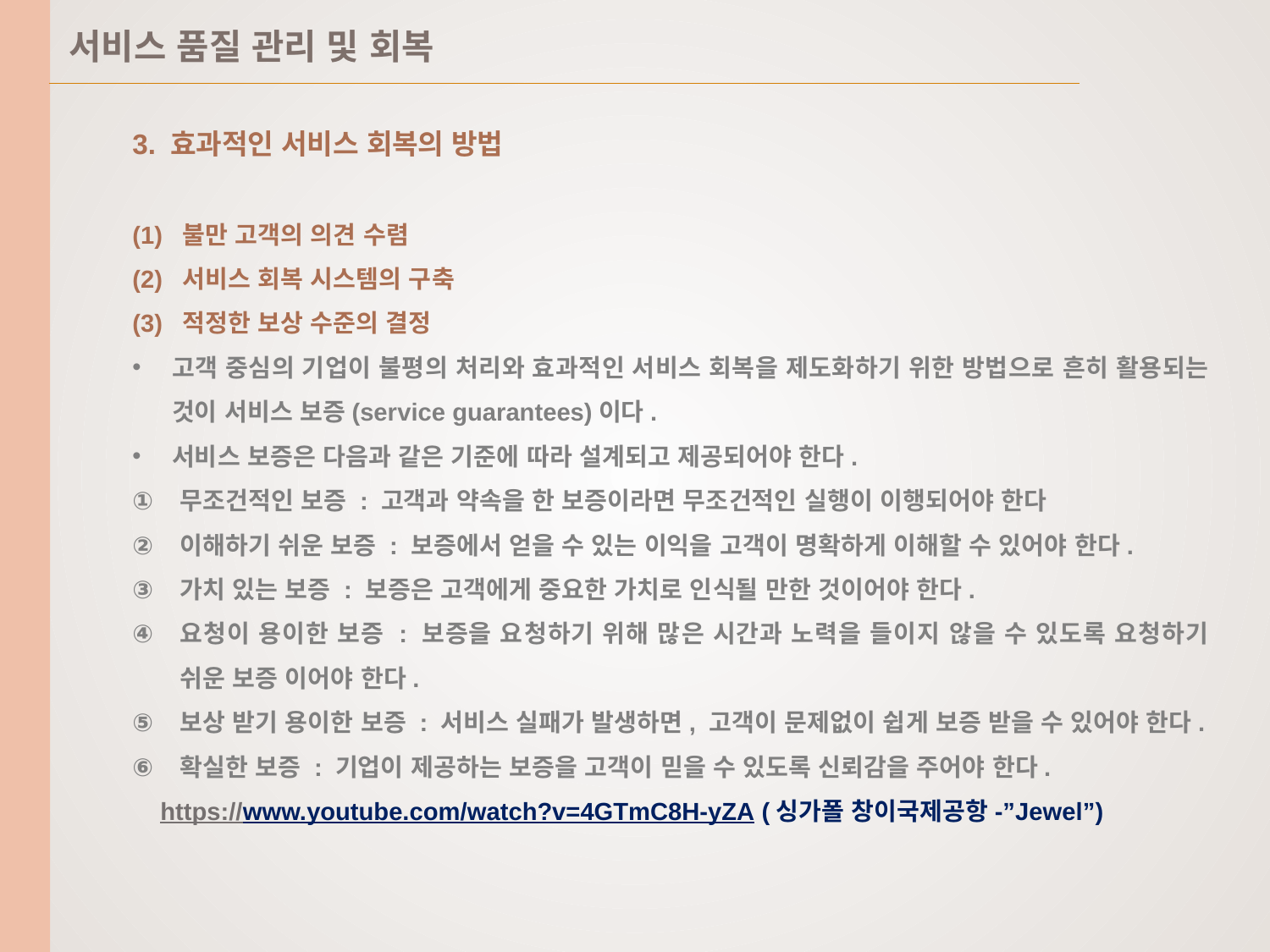

서비스 품질 관리 및 회복
3. 효과적인 서비스 회복의 방법

(1)  불만 고객의 의견 수렴
(2)  서비스 회복 시스템의 구축
(3)  적정한 보상 수준의 결정
고객 중심의 기업이 불평의 처리와 효과적인 서비스 회복을 제도화하기 위한 방법으로 흔히 활용되는 것이 서비스 보증(service guarantees)이다.
서비스 보증은 다음과 같은 기준에 따라 설계되고 제공되어야 한다.
무조건적인 보증 : 고객과 약속을 한 보증이라면 무조건적인 실행이 이행되어야 한다
이해하기 쉬운 보증 : 보증에서 얻을 수 있는 이익을 고객이 명확하게 이해할 수 있어야 한다.
가치 있는 보증 : 보증은 고객에게 중요한 가치로 인식될 만한 것이어야 한다.
요청이 용이한 보증 : 보증을 요청하기 위해 많은 시간과 노력을 들이지 않을 수 있도록 요청하기 쉬운 보증 이어야 한다.
보상 받기 용이한 보증 : 서비스 실패가 발생하면, 고객이 문제없이 쉽게 보증 받을 수 있어야 한다.
확실한 보증 : 기업이 제공하는 보증을 고객이 믿을 수 있도록 신뢰감을 주어야 한다.
    https://www.youtube.com/watch?v=4GTmC8H-yZA (싱가폴 창이국제공항-”Jewel”)